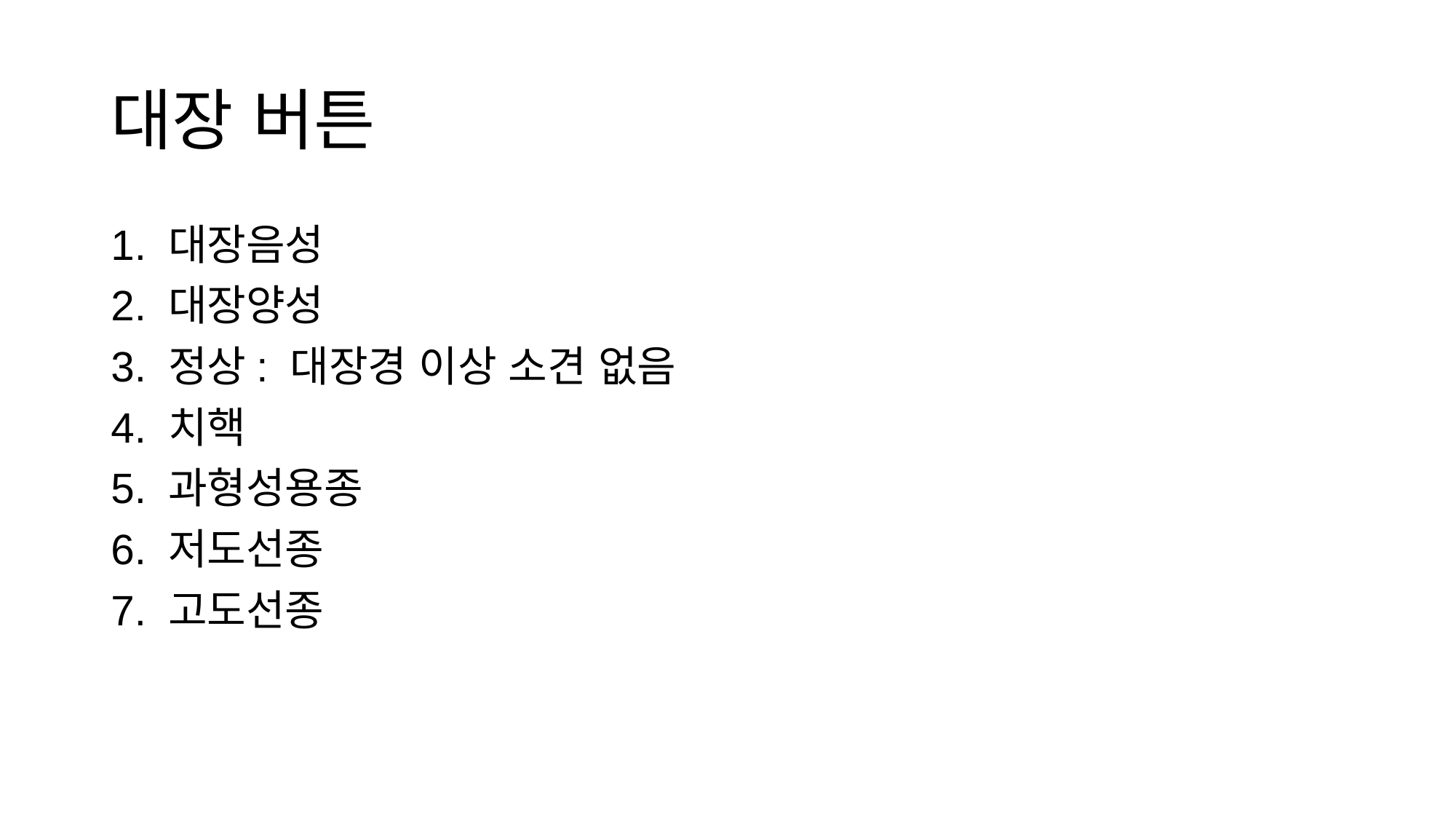

# 대장 버튼
1. 대장음성
2. 대장양성
3. 정상: 대장경 이상 소견 없음
4. 치핵
5. 과형성용종
6. 저도선종
7. 고도선종